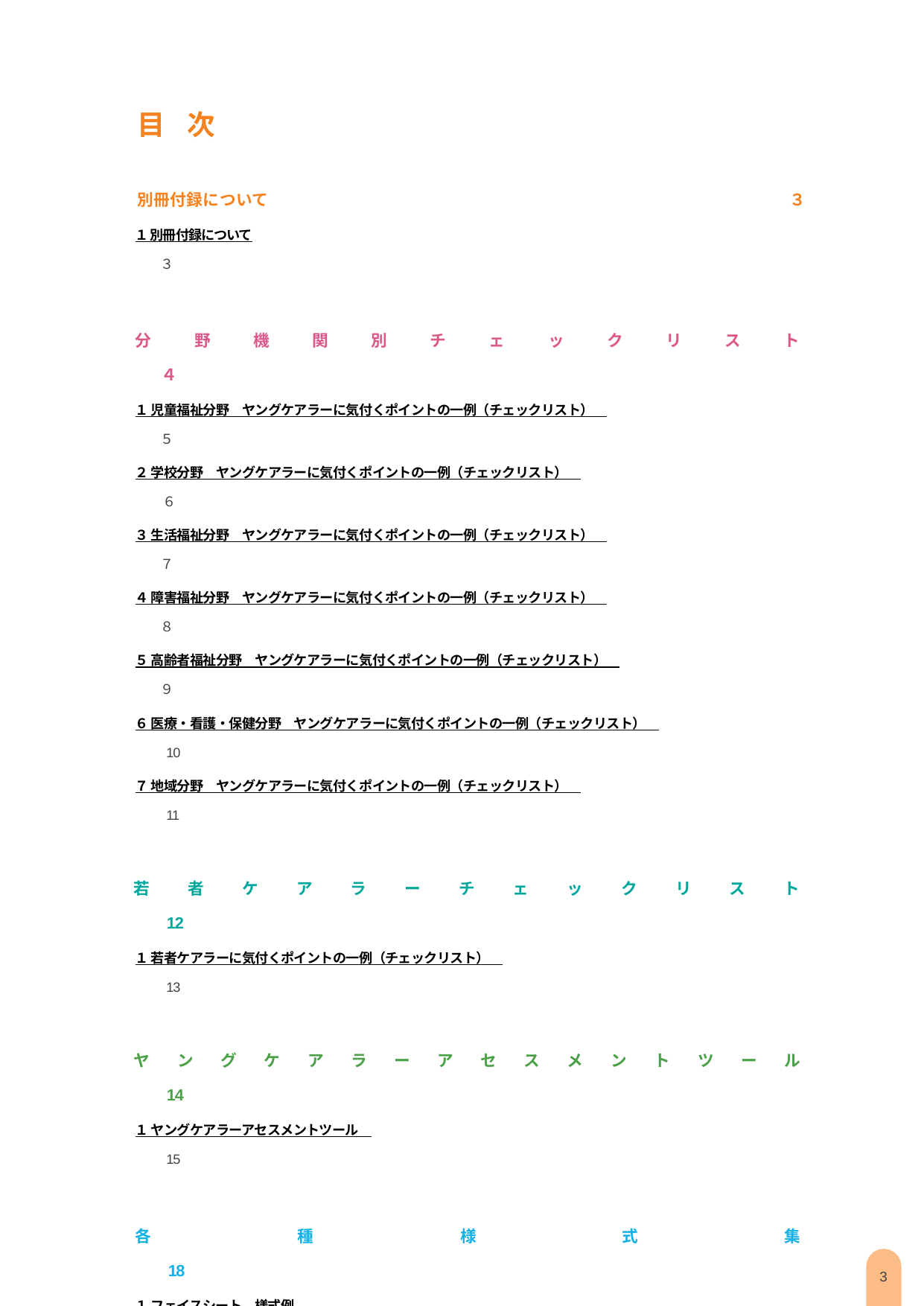

目  次

別冊付録について	 ３
１ 別冊付録について	 ３

分野機関別チェックリスト	 ４
１ 児童福祉分野　ヤングケアラーに気付くポイントの一例（チェックリスト）　	 ５
２ 学校分野　ヤングケアラーに気付くポイントの一例（チェックリスト）　	  ６
３ 生活福祉分野　ヤングケアラーに気付くポイントの一例（チェックリスト）　	 ７
４ 障害福祉分野　ヤングケアラーに気付くポイントの一例（チェックリスト）　	 ８
５ 高齢者福祉分野　ヤングケアラーに気付くポイントの一例（チェックリスト）　	 ９
６ 医療・看護・保健分野　ヤングケアラーに気付くポイントの一例（チェックリスト）　	 10
７ 地域分野　ヤングケアラーに気付くポイントの一例（チェックリスト）　	 11

若者ケアラーチェックリスト	 12
１ 若者ケアラーに気付くポイントの一例（チェックリスト）　	 13

ヤングケアラーアセスメントツール 	 14
１ ヤングケアラーアセスメントツール　	 15

各種様式集 	 18
１ フェイスシート　様式例　　  	 19
２ 支援検討シート 　様式例　　	 21
３ 支援計画書 　様式例　　	 23

3